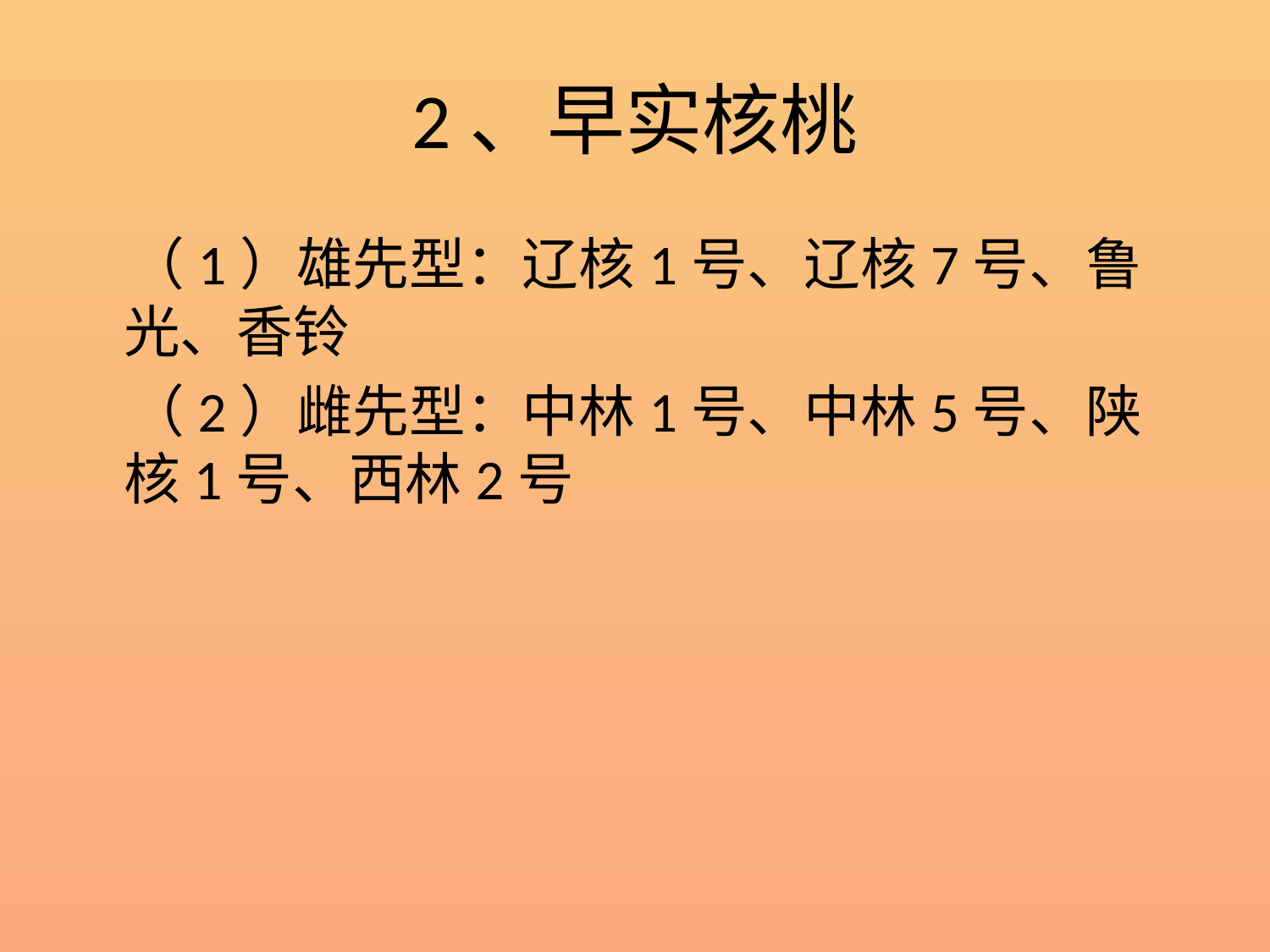

# 2、早实核桃
   （1）雄先型：辽核1号、辽核7号、鲁光、香铃
   （2）雌先型：中林1号、中林5号、陕核1号、西林2号